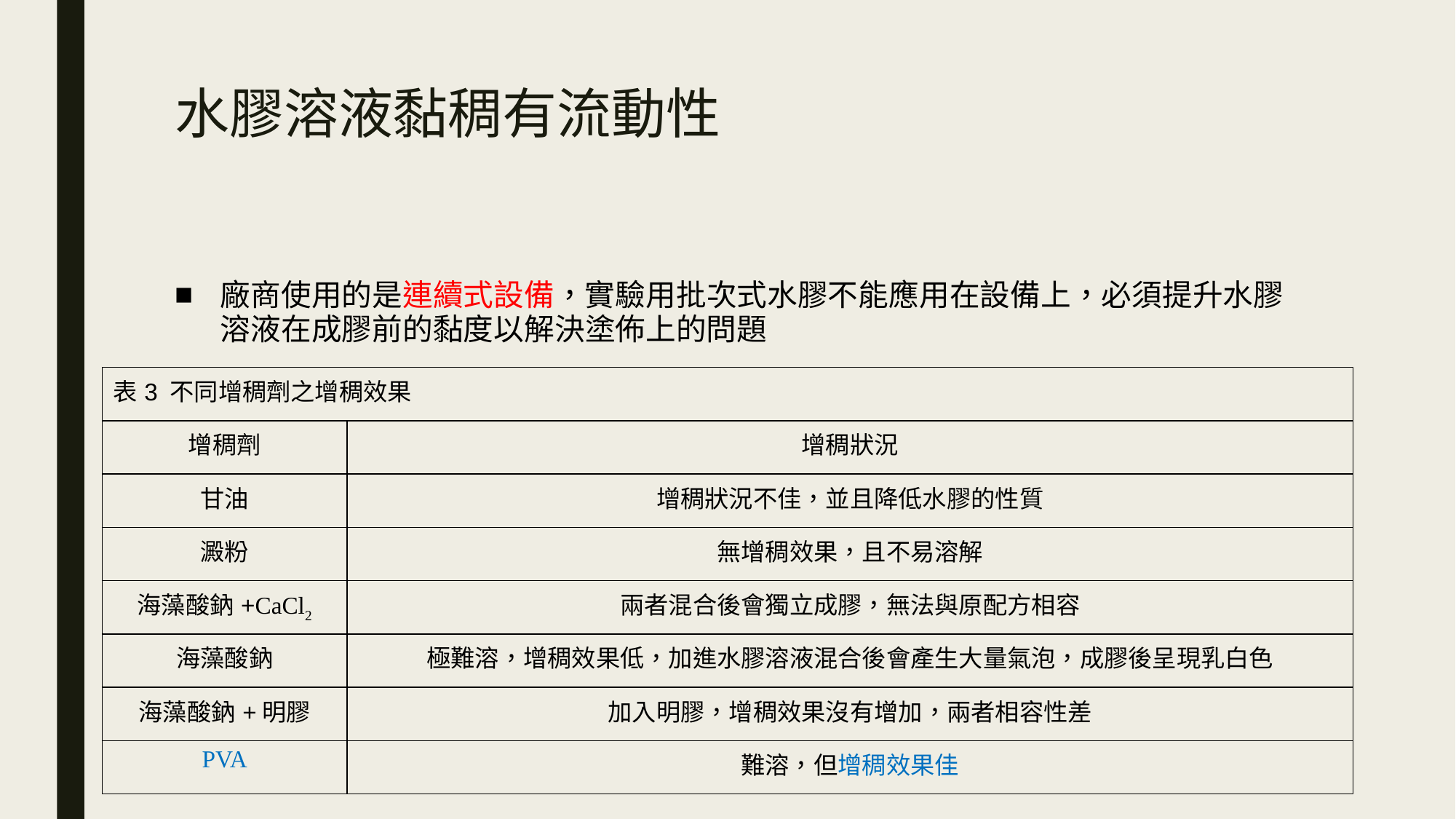

# 水膠溶液黏稠有流動性
廠商使用的是連續式設備，實驗用批次式水膠不能應用在設備上，必須提升水膠溶液在成膠前的黏度以解決塗佈上的問題
| 表3 不同增稠劑之增稠效果 |  |
| --- | --- |
| 增稠劑 | 增稠狀況 |
| 甘油 | 增稠狀況不佳，並且降低水膠的性質 |
| 澱粉 | 無增稠效果，且不易溶解 |
| 海藻酸鈉+CaCl2 | 兩者混合後會獨立成膠，無法與原配方相容 |
| 海藻酸鈉 | 極難溶，增稠效果低，加進水膠溶液混合後會產生大量氣泡，成膠後呈現乳白色 |
| 海藻酸鈉+明膠 | 加入明膠，增稠效果沒有增加，兩者相容性差 |
| PVA | 難溶，但增稠效果佳 |